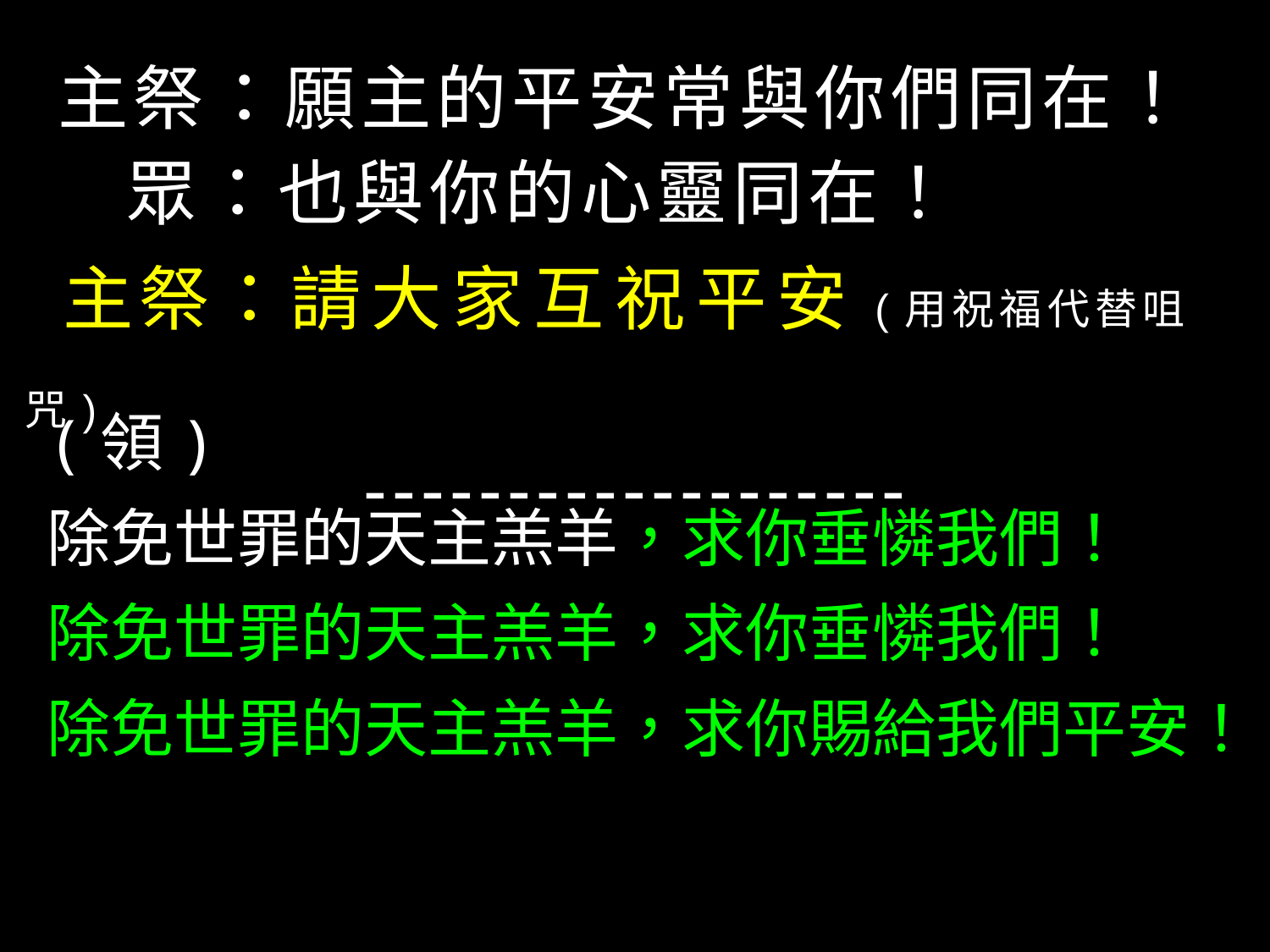

主祭：願主的平安常與你們同在！
    眾：也與你的心靈同在！
 主祭：請大家互祝平安(用祝福代替咀咒)
-------------------
(領)
除免世罪的天主羔羊，求你垂憐我們！
除免世罪的天主羔羊，求你垂憐我們！
除免世罪的天主羔羊，求你賜給我們平安！